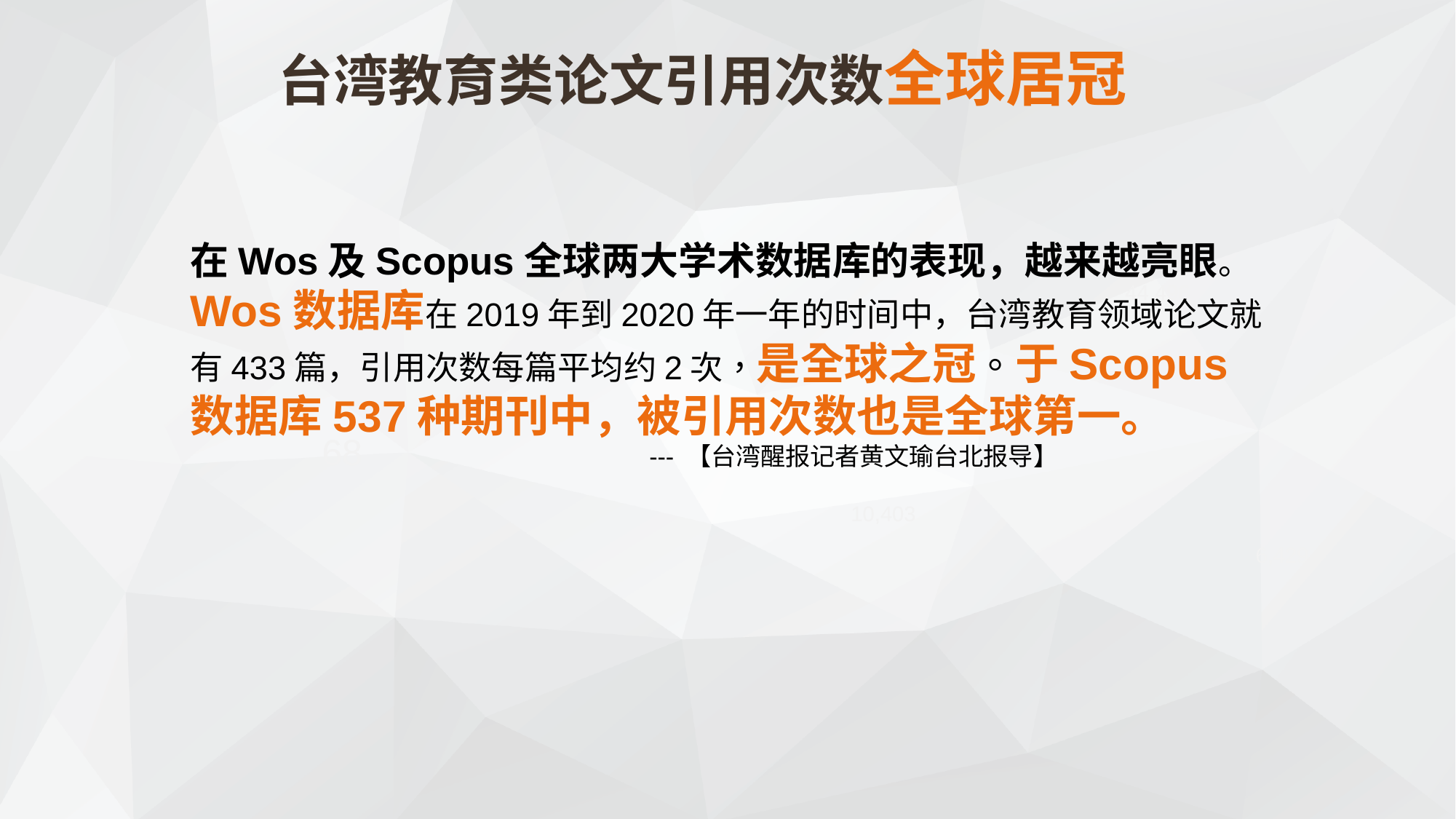

台湾教育类论文引用次数全球居冠
在Wos及Scopus全球两大学术数据库的表现，越来越亮眼。Wos数据库在2019年到2020年一年的时间中，台湾教育领域论文就有433篇，引用次数每篇平均约2次，是全球之冠。于Scopus数据库537种期刊中，被引用次数也是全球第一。
                                                                                   --- 【台湾醒报记者黄文瑜台北报导】

44,496
68
10,403
6,429